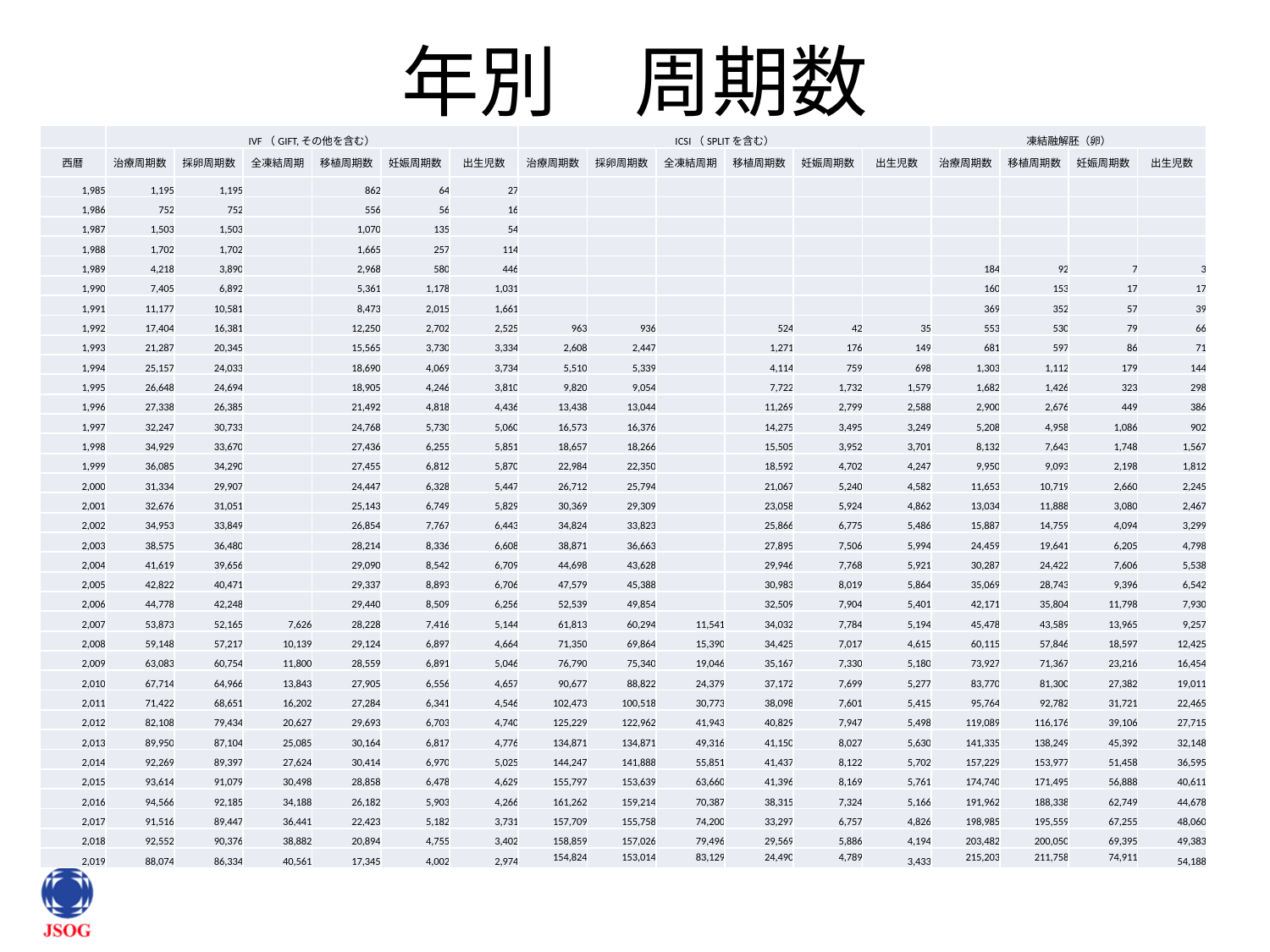

# 年別　周期数
|  | IVF（GIFT,その他を含む） |  |  |  |  |  | ICSI（SPLITを含む） |  |  |  |  |  | 凍結融解胚（卵） |  |  |  |
| --- | --- | --- | --- | --- | --- | --- | --- | --- | --- | --- | --- | --- | --- | --- | --- | --- |
| 西暦 | 治療周期数 | 採卵周期数 | 全凍結周期 | 移植周期数 | 妊娠周期数 | 出生児数 | 治療周期数 | 採卵周期数 | 全凍結周期 | 移植周期数 | 妊娠周期数 | 出生児数 | 治療周期数 | 移植周期数 | 妊娠周期数 | 出生児数 |
| 1,985 | 1,195 | 1,195 |  | 862 | 64 | 27 |  |  |  |  |  |  |  |  |  |  |
| 1,986 | 752 | 752 |  | 556 | 56 | 16 |  |  |  |  |  |  |  |  |  |  |
| 1,987 | 1,503 | 1,503 |  | 1,070 | 135 | 54 |  |  |  |  |  |  |  |  |  |  |
| 1,988 | 1,702 | 1,702 |  | 1,665 | 257 | 114 |  |  |  |  |  |  |  |  |  |  |
| 1,989 | 4,218 | 3,890 |  | 2,968 | 580 | 446 |  |  |  |  |  |  | 184 | 92 | 7 | 3 |
| 1,990 | 7,405 | 6,892 |  | 5,361 | 1,178 | 1,031 |  |  |  |  |  |  | 160 | 153 | 17 | 17 |
| 1,991 | 11,177 | 10,581 |  | 8,473 | 2,015 | 1,661 |  |  |  |  |  |  | 369 | 352 | 57 | 39 |
| 1,992 | 17,404 | 16,381 |  | 12,250 | 2,702 | 2,525 | 963 | 936 |  | 524 | 42 | 35 | 553 | 530 | 79 | 66 |
| 1,993 | 21,287 | 20,345 |  | 15,565 | 3,730 | 3,334 | 2,608 | 2,447 |  | 1,271 | 176 | 149 | 681 | 597 | 86 | 71 |
| 1,994 | 25,157 | 24,033 |  | 18,690 | 4,069 | 3,734 | 5,510 | 5,339 |  | 4,114 | 759 | 698 | 1,303 | 1,112 | 179 | 144 |
| 1,995 | 26,648 | 24,694 |  | 18,905 | 4,246 | 3,810 | 9,820 | 9,054 |  | 7,722 | 1,732 | 1,579 | 1,682 | 1,426 | 323 | 298 |
| 1,996 | 27,338 | 26,385 |  | 21,492 | 4,818 | 4,436 | 13,438 | 13,044 |  | 11,269 | 2,799 | 2,588 | 2,900 | 2,676 | 449 | 386 |
| 1,997 | 32,247 | 30,733 |  | 24,768 | 5,730 | 5,060 | 16,573 | 16,376 |  | 14,275 | 3,495 | 3,249 | 5,208 | 4,958 | 1,086 | 902 |
| 1,998 | 34,929 | 33,670 |  | 27,436 | 6,255 | 5,851 | 18,657 | 18,266 |  | 15,505 | 3,952 | 3,701 | 8,132 | 7,643 | 1,748 | 1,567 |
| 1,999 | 36,085 | 34,290 |  | 27,455 | 6,812 | 5,870 | 22,984 | 22,350 |  | 18,592 | 4,702 | 4,247 | 9,950 | 9,093 | 2,198 | 1,812 |
| 2,000 | 31,334 | 29,907 |  | 24,447 | 6,328 | 5,447 | 26,712 | 25,794 |  | 21,067 | 5,240 | 4,582 | 11,653 | 10,719 | 2,660 | 2,245 |
| 2,001 | 32,676 | 31,051 |  | 25,143 | 6,749 | 5,829 | 30,369 | 29,309 |  | 23,058 | 5,924 | 4,862 | 13,034 | 11,888 | 3,080 | 2,467 |
| 2,002 | 34,953 | 33,849 |  | 26,854 | 7,767 | 6,443 | 34,824 | 33,823 |  | 25,866 | 6,775 | 5,486 | 15,887 | 14,759 | 4,094 | 3,299 |
| 2,003 | 38,575 | 36,480 |  | 28,214 | 8,336 | 6,608 | 38,871 | 36,663 |  | 27,895 | 7,506 | 5,994 | 24,459 | 19,641 | 6,205 | 4,798 |
| 2,004 | 41,619 | 39,656 |  | 29,090 | 8,542 | 6,709 | 44,698 | 43,628 |  | 29,946 | 7,768 | 5,921 | 30,287 | 24,422 | 7,606 | 5,538 |
| 2,005 | 42,822 | 40,471 |  | 29,337 | 8,893 | 6,706 | 47,579 | 45,388 |  | 30,983 | 8,019 | 5,864 | 35,069 | 28,743 | 9,396 | 6,542 |
| 2,006 | 44,778 | 42,248 |  | 29,440 | 8,509 | 6,256 | 52,539 | 49,854 |  | 32,509 | 7,904 | 5,401 | 42,171 | 35,804 | 11,798 | 7,930 |
| 2,007 | 53,873 | 52,165 | 7,626 | 28,228 | 7,416 | 5,144 | 61,813 | 60,294 | 11,541 | 34,032 | 7,784 | 5,194 | 45,478 | 43,589 | 13,965 | 9,257 |
| 2,008 | 59,148 | 57,217 | 10,139 | 29,124 | 6,897 | 4,664 | 71,350 | 69,864 | 15,390 | 34,425 | 7,017 | 4,615 | 60,115 | 57,846 | 18,597 | 12,425 |
| 2,009 | 63,083 | 60,754 | 11,800 | 28,559 | 6,891 | 5,046 | 76,790 | 75,340 | 19,046 | 35,167 | 7,330 | 5,180 | 73,927 | 71,367 | 23,216 | 16,454 |
| 2,010 | 67,714 | 64,966 | 13,843 | 27,905 | 6,556 | 4,657 | 90,677 | 88,822 | 24,379 | 37,172 | 7,699 | 5,277 | 83,770 | 81,300 | 27,382 | 19,011 |
| 2,011 | 71,422 | 68,651 | 16,202 | 27,284 | 6,341 | 4,546 | 102,473 | 100,518 | 30,773 | 38,098 | 7,601 | 5,415 | 95,764 | 92,782 | 31,721 | 22,465 |
| 2,012 | 82,108 | 79,434 | 20,627 | 29,693 | 6,703 | 4,740 | 125,229 | 122,962 | 41,943 | 40,829 | 7,947 | 5,498 | 119,089 | 116,176 | 39,106 | 27,715 |
| 2,013 | 89,950 | 87,104 | 25,085 | 30,164 | 6,817 | 4,776 | 134,871 | 134,871 | 49,316 | 41,150 | 8,027 | 5,630 | 141,335 | 138,249 | 45,392 | 32,148 |
| 2,014 | 92,269 | 89,397 | 27,624 | 30,414 | 6,970 | 5,025 | 144,247 | 141,888 | 55,851 | 41,437 | 8,122 | 5,702 | 157,229 | 153,977 | 51,458 | 36,595 |
| 2,015 | 93,614 | 91,079 | 30,498 | 28,858 | 6,478 | 4,629 | 155,797 | 153,639 | 63,660 | 41,396 | 8,169 | 5,761 | 174,740 | 171,495 | 56,888 | 40,611 |
| 2,016 | 94,566 | 92,185 | 34,188 | 26,182 | 5,903 | 4,266 | 161,262 | 159,214 | 70,387 | 38,315 | 7,324 | 5,166 | 191,962 | 188,338 | 62,749 | 44,678 |
| 2,017 | 91,516 | 89,447 | 36,441 | 22,423 | 5,182 | 3,731 | 157,709 | 155,758 | 74,200 | 33,297 | 6,757 | 4,826 | 198,985 | 195,559 | 67,255 | 48,060 |
| 2,018 | 92,552 | 90,376 | 38,882 | 20,894 | 4,755 | 3,402 | 158,859 | 157,026 | 79,496 | 29,569 | 5,886 | 4,194 | 203,482 | 200,050 | 69,395 | 49,383 |
| 2,019 | 88,074 | 86,334 | 40,561 | 17,345 | 4,002 | 2,974 | 154,824 | 153,014 | 83,129 | 24,490 | 4,789 | 3,433 | 215,203 | 211,758 | 74,911 | 54,188 |